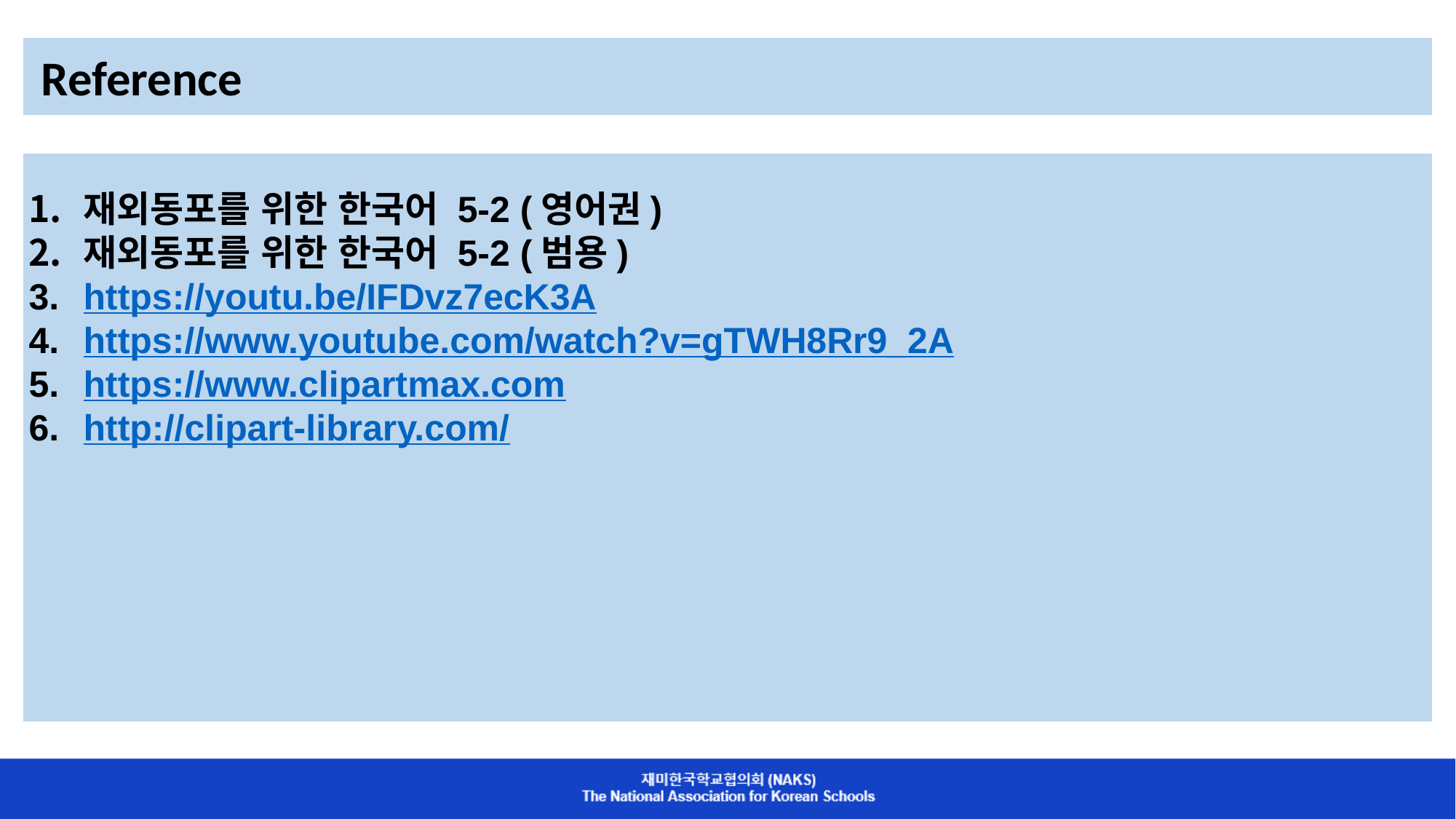

Reference

재외동포를 위한 한국어 5-2 (영어권)
재외동포를 위한 한국어 5-2 (범용)
https://youtu.be/IFDvz7ecK3A
https://www.youtube.com/watch?v=gTWH8Rr9_2A
https://www.clipartmax.com
http://clipart-library.com/